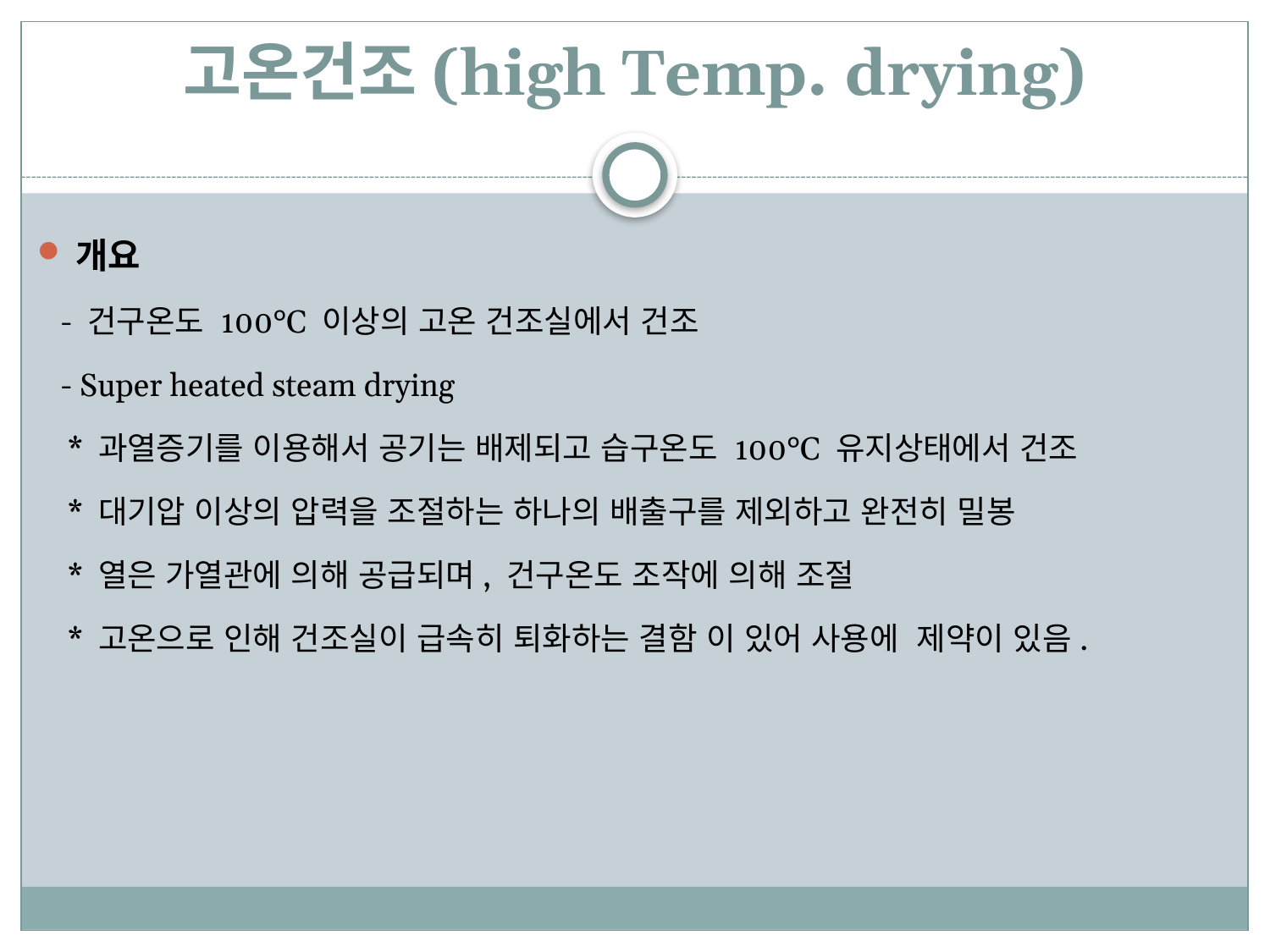

# 고온건조(high Temp. drying)
개요
   - 건구온도 100°C 이상의 고온 건조실에서 건조
   - Super heated steam drying
    * 과열증기를 이용해서 공기는 배제되고 습구온도 100°C 유지상태에서 건조
    * 대기압 이상의 압력을 조절하는 하나의 배출구를 제외하고 완전히 밀봉
    * 열은 가열관에 의해 공급되며, 건구온도 조작에 의해 조절
    * 고온으로 인해 건조실이 급속히 퇴화하는 결함 이 있어 사용에  제약이 있음.